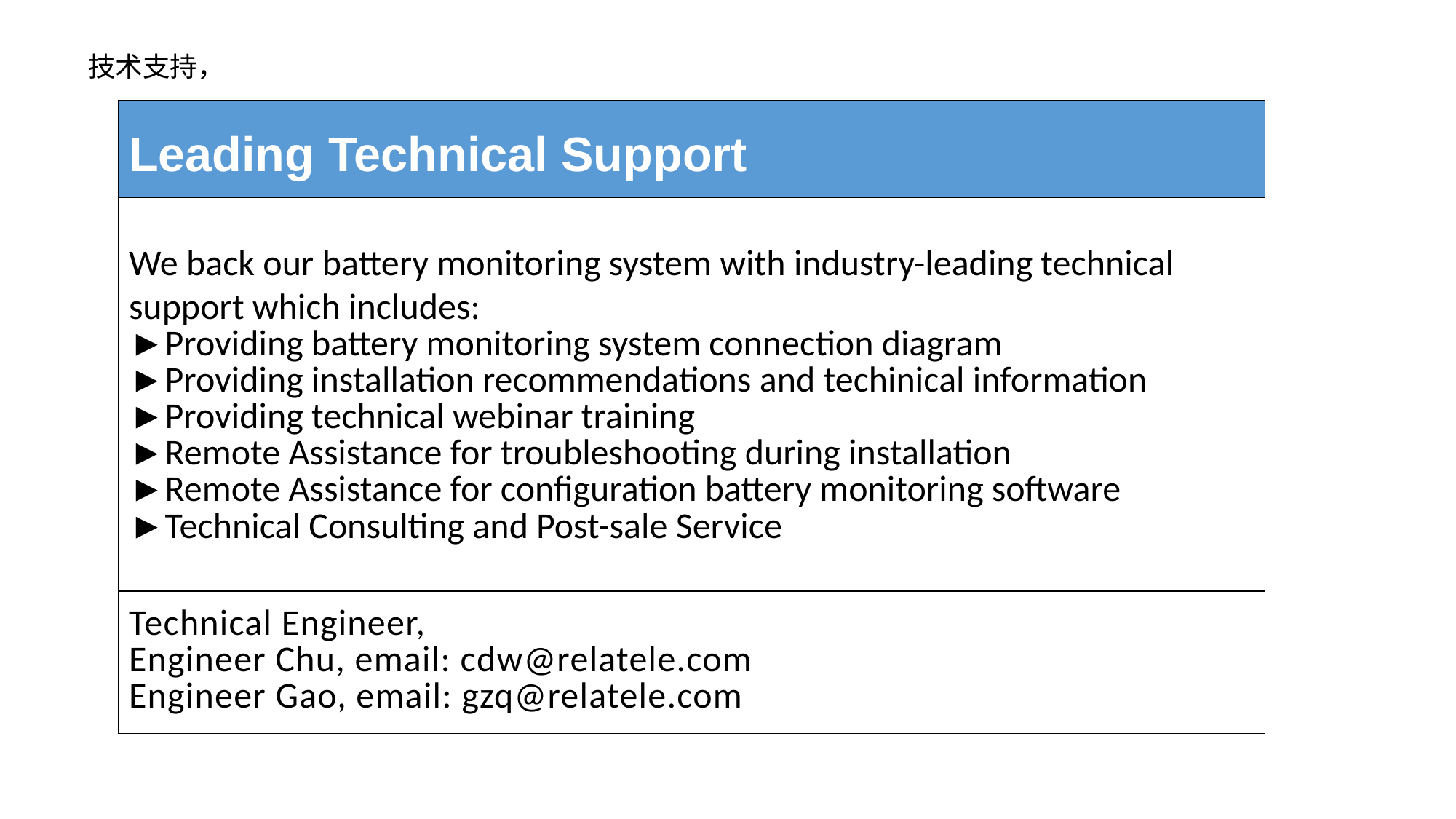

技术支持，
| Leading Technical Support |
| --- |
| We back our battery monitoring system with industry-leading technical support which includes:​ ►Providing battery monitoring system connection diagram ►Providing installation recommendations and techinical information ►Providing technical webinar training ►Remote Assistance for troubleshooting during installation ►Remote Assistance for configuration battery monitoring software ►Technical Consulting and Post-sale Service |
| Technical Engineer, Engineer Chu, email: cdw@relatele.com Engineer Gao, email: gzq@relatele.com |